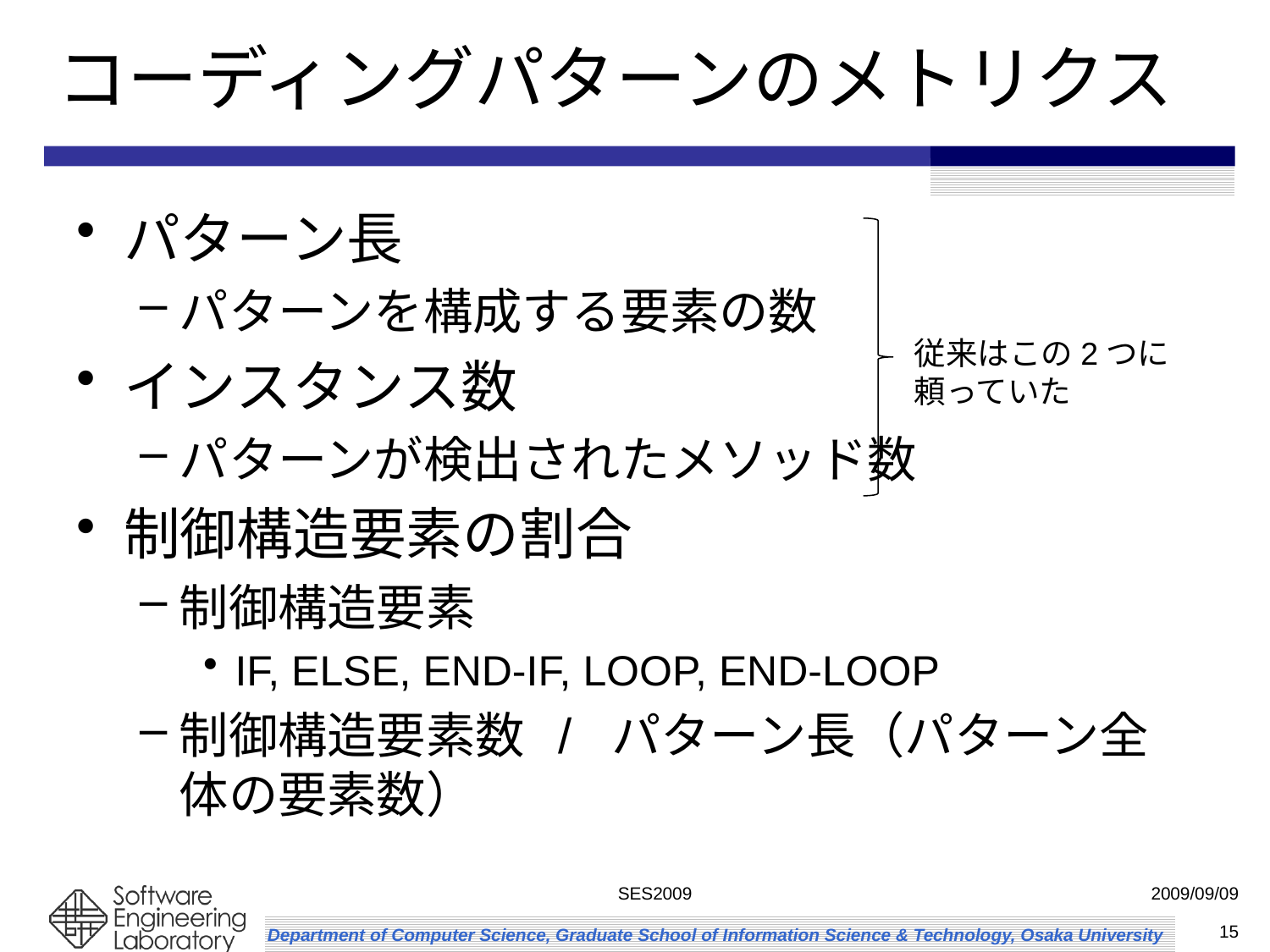

# コーディングパターンのメトリクス
パターン長
パターンを構成する要素の数
インスタンス数
パターンが検出されたメソッド数
制御構造要素の割合
制御構造要素
IF, ELSE, END-IF, LOOP, END-LOOP
制御構造要素数  /  パターン長（パターン全体の要素数）

従来はこの2つに
頼っていた
SES2009
2009/09/09
15